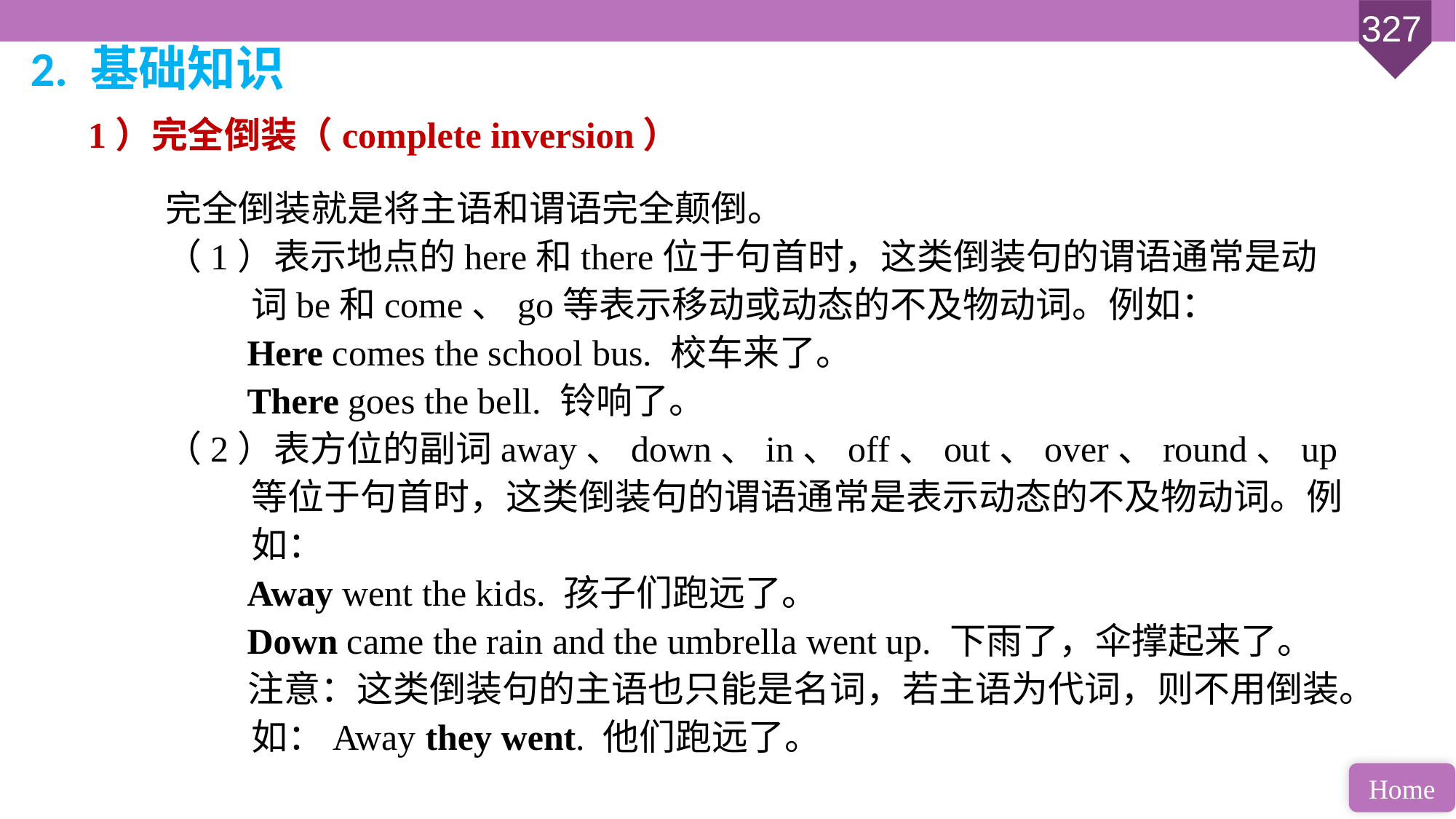

2. 基础知识
1）完全倒装（complete inversion）
完全倒装就是将主语和谓语完全颠倒。
（1）表示地点的here和there位于句首时，这类倒装句的谓语通常是动词be和come、go等表示移动或动态的不及物动词。例如：
         Here comes the school bus. 校车来了。
         There goes the bell. 铃响了。
（2）表方位的副词away、down、in、off、out、over、round、up等位于句首时，这类倒装句的谓语通常是表示动态的不及物动词。例如：
         Away went the kids. 孩子们跑远了。
         Down came the rain and the umbrella went up. 下雨了，伞撑起来了。
         注意：这类倒装句的主语也只能是名词，若主语为代词，则不用倒装。如：Away they went. 他们跑远了。